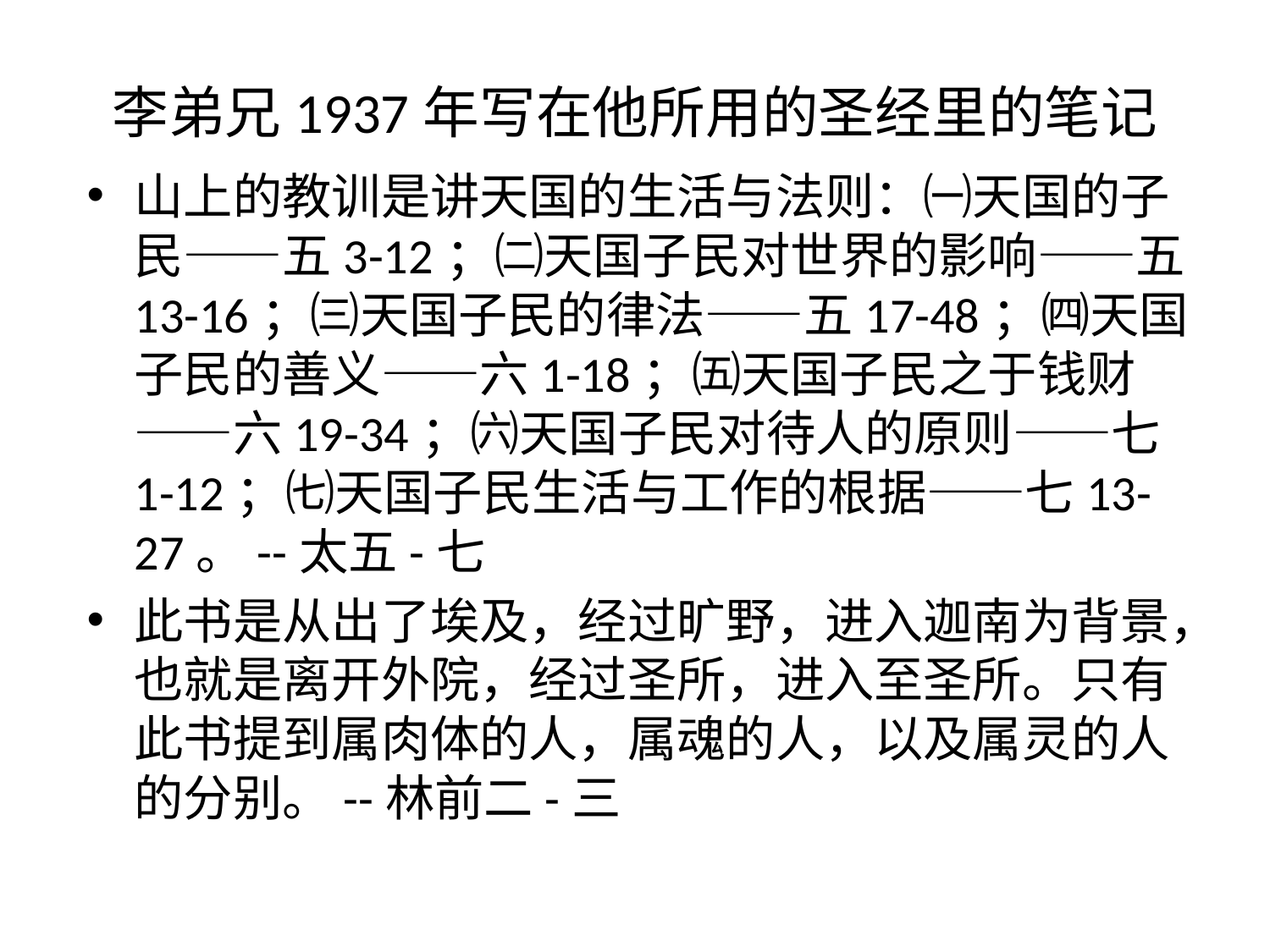

# 李弟兄1937年写在他所用的圣经里的笔记
山上的教训是讲天国的生活与法则：㈠天国的子民——五3-12；㈡天国子民对世界的影响——五13-16；㈢天国子民的律法——五17-48；㈣天国子民的善义——六1-18；㈤天国子民之于钱财——六19-34；㈥天国子民对待人的原则——七1-12；㈦天国子民生活与工作的根据——七13-27。--太五-七
此书是从出了埃及，经过旷野，进入迦南为背景，也就是离开外院，经过圣所，进入至圣所。只有此书提到属肉体的人，属魂的人，以及属灵的人的分别。--林前二-三